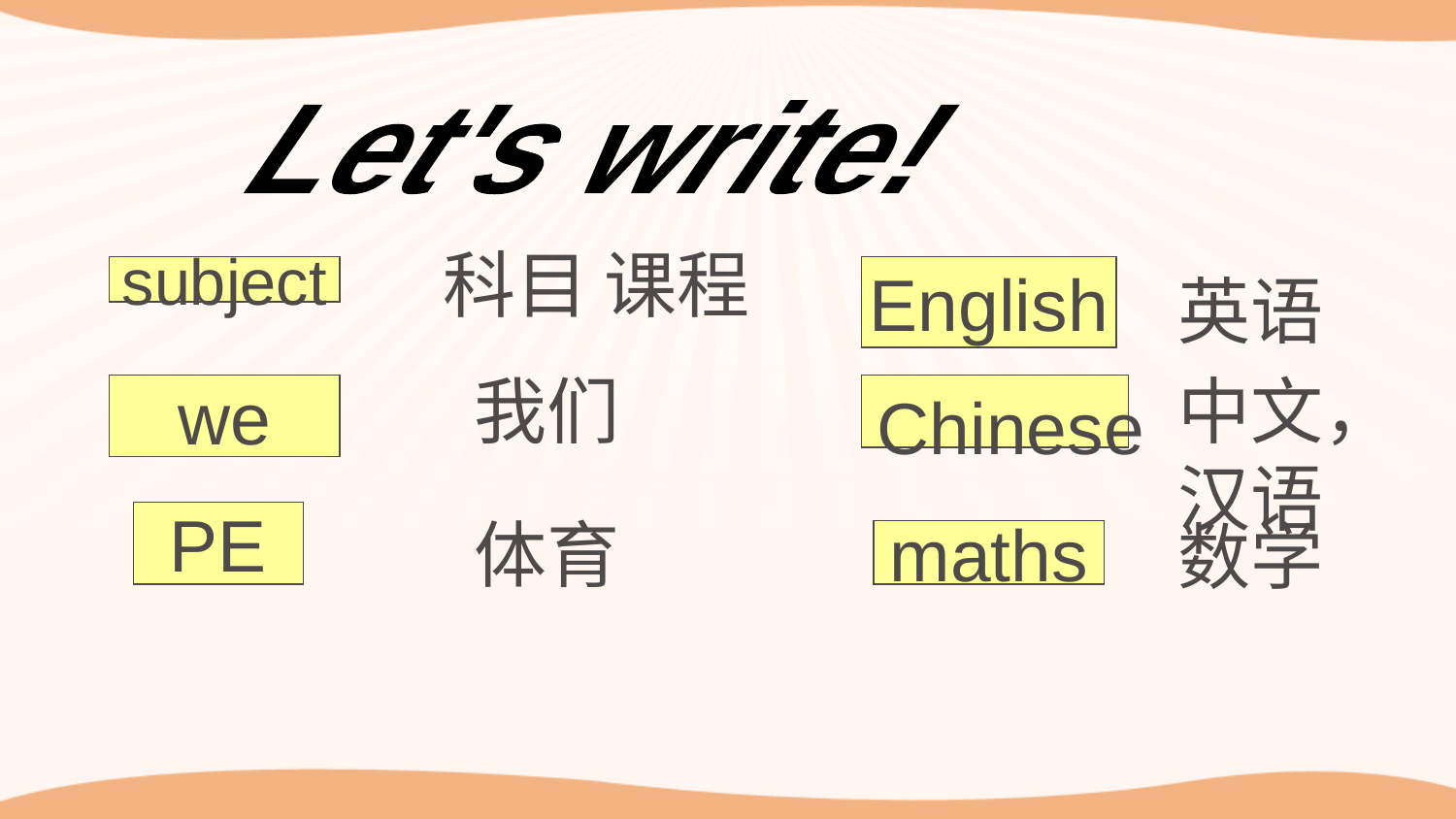

Let's write!
科目 课程
subject
English
英语
我们
中文，
汉语
we

Chinese
PE
体育
数学
maths